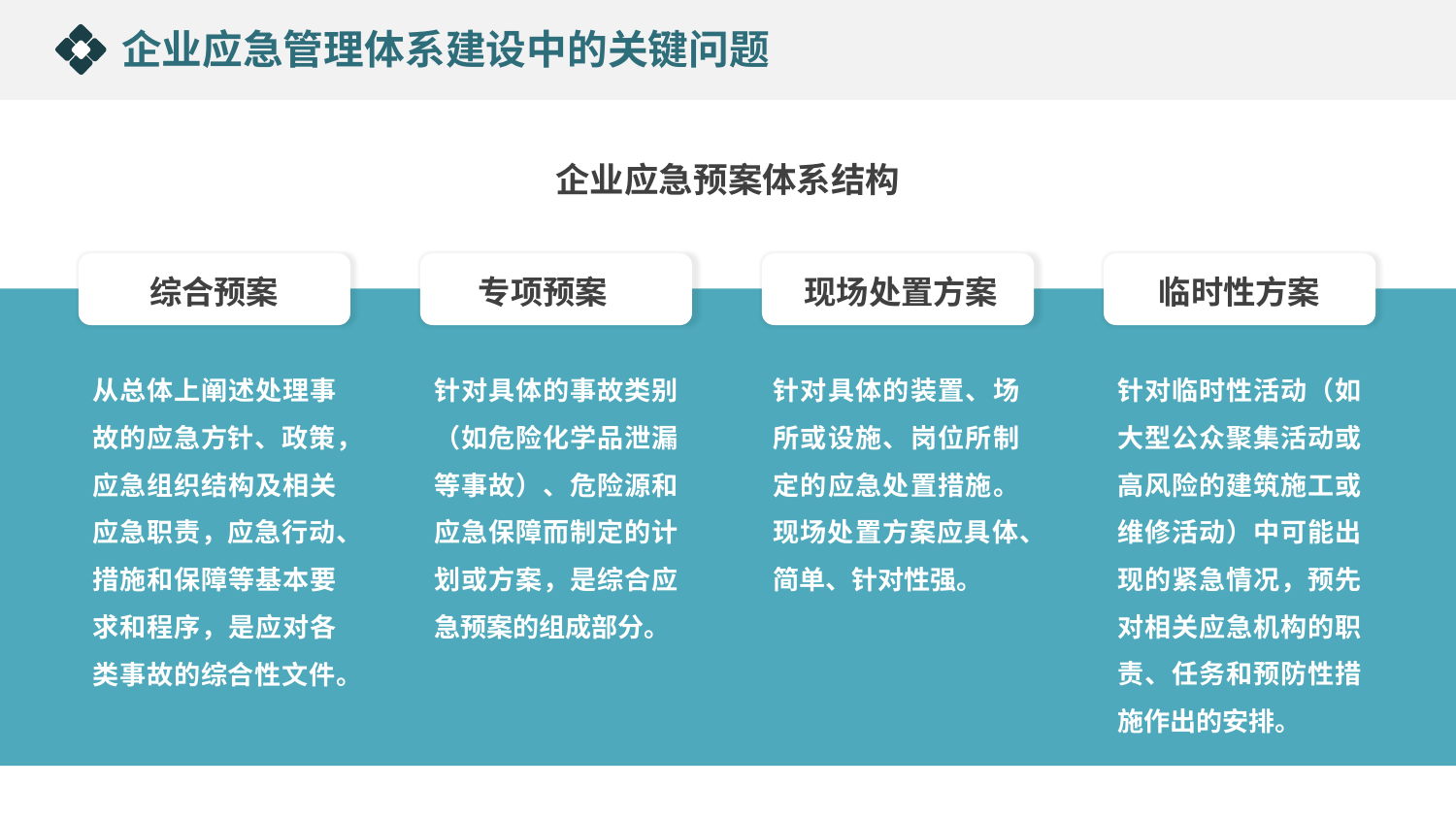

企业应急管理体系建设中的关键问题
企业应急预案体系结构

综合预案
专项预案
现场处置方案
临时性方案
从总体上阐述处理事故的应急方针、政策，应急组织结构及相关应急职责，应急行动、措施和保障等基本要求和程序，是应对各类事故的综合性文件。
针对具体的事故类别（如危险化学品泄漏等事故）、危险源和应急保障而制定的计划或方案，是综合应急预案的组成部分。
针对具体的装置、场所或设施、岗位所制定的应急处置措施。现场处置方案应具体、简单、针对性强。
针对临时性活动（如大型公众聚集活动或高风险的建筑施工或维修活动）中可能出现的紧急情况，预先对相关应急机构的职责、任务和预防性措施作出的安排。